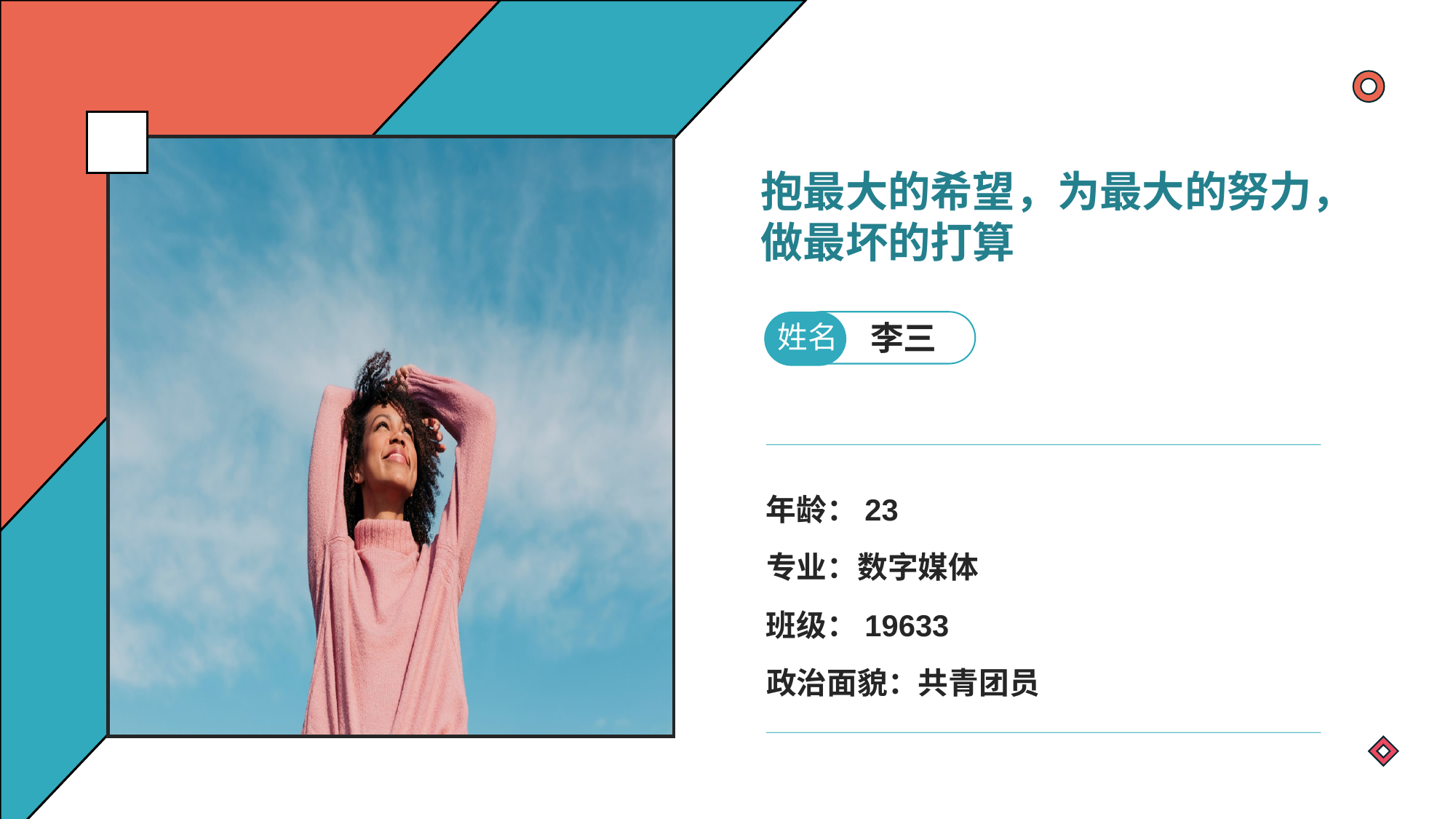

抱最大的希望，为最大的努力，
做最坏的打算

李三

姓名
年龄：23
专业：数字媒体
班级：19633
政治面貌：共青团员